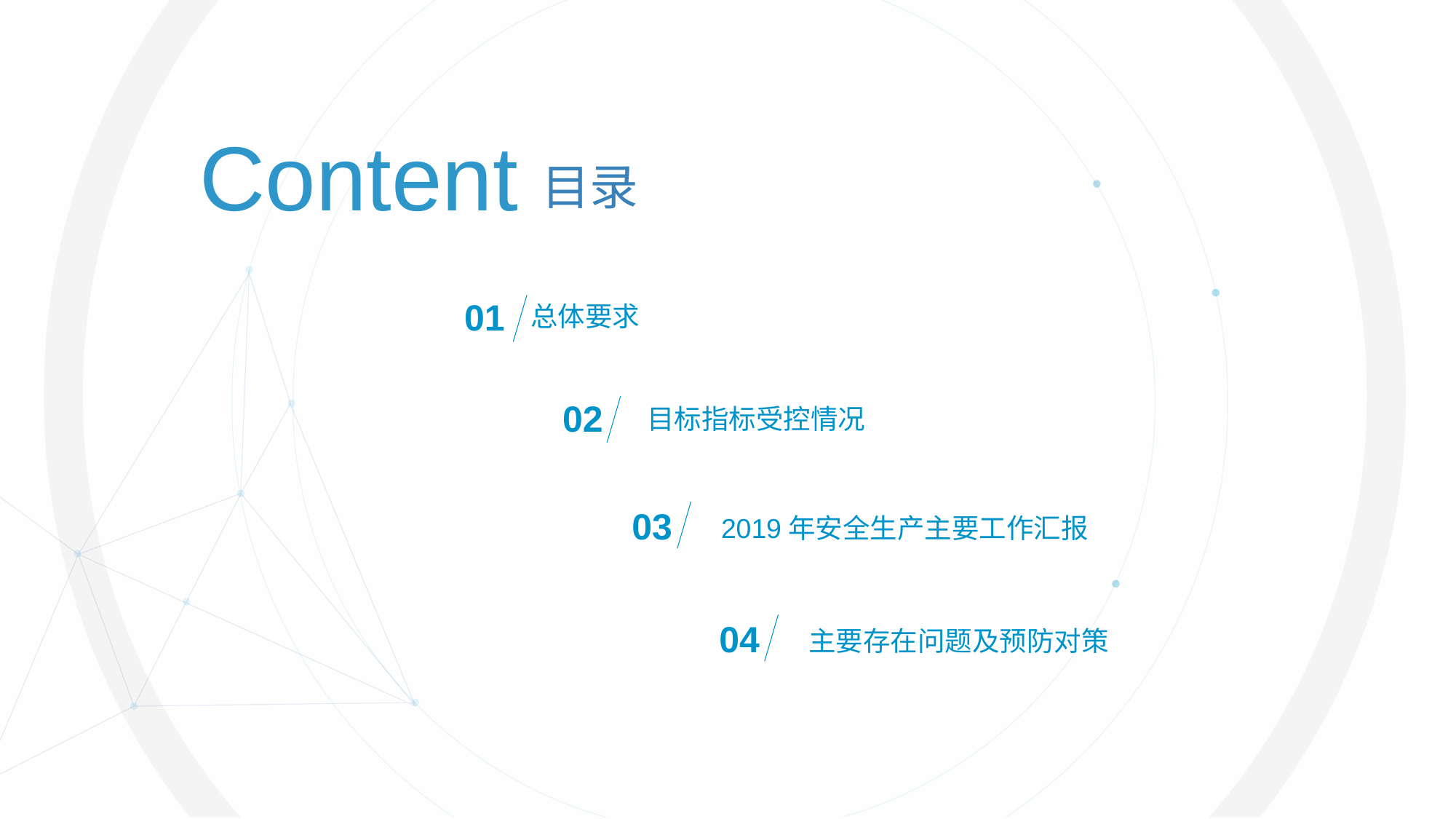

01
总体要求
02
目标指标受控情况
03
2019年安全生产主要工作汇报
04
主要存在问题及预防对策